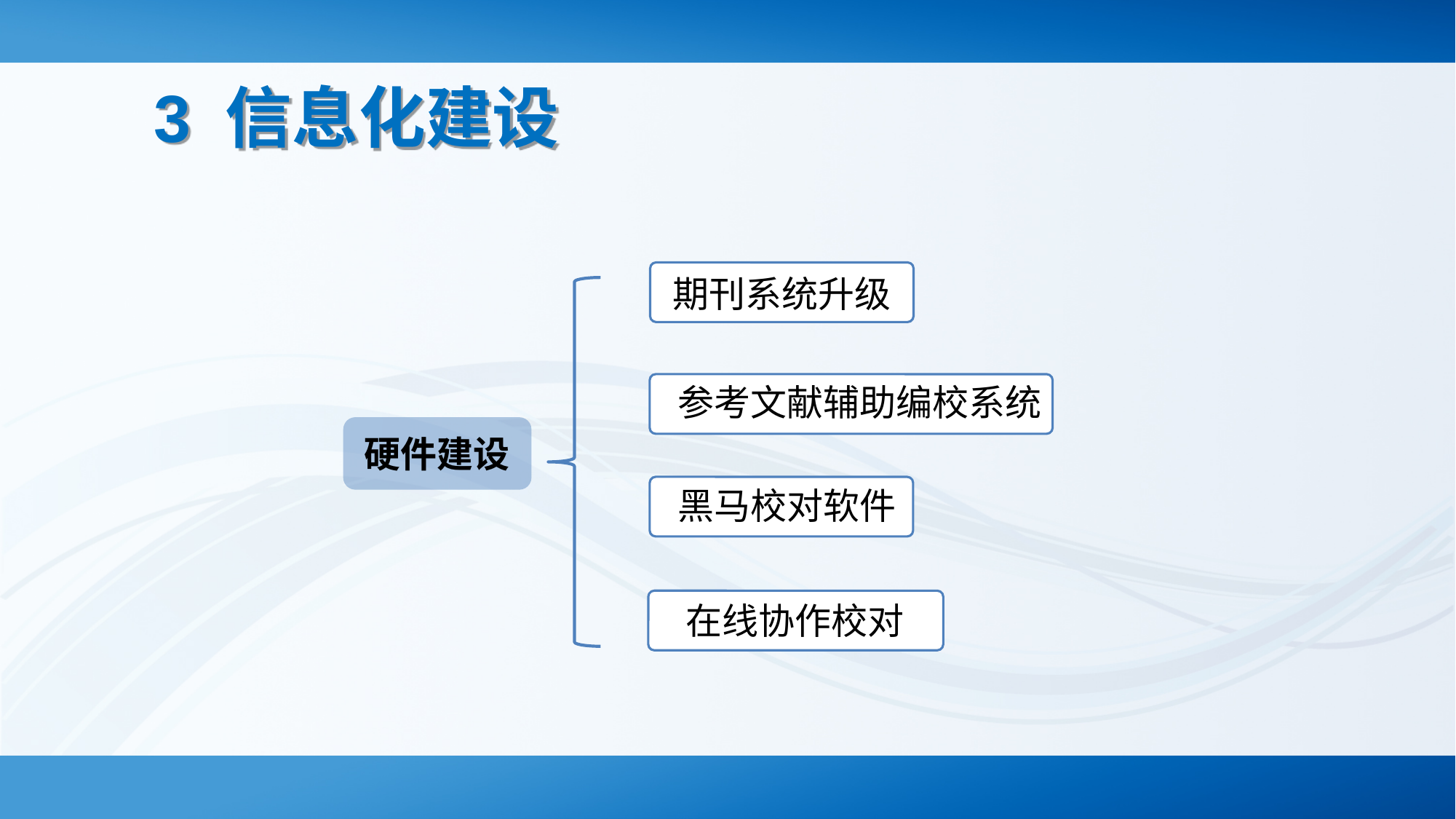

3 信息化建设

期刊系统升级

 参考文献辅助编校系统

黑马校对软件

  在线协作校对

硬件建设